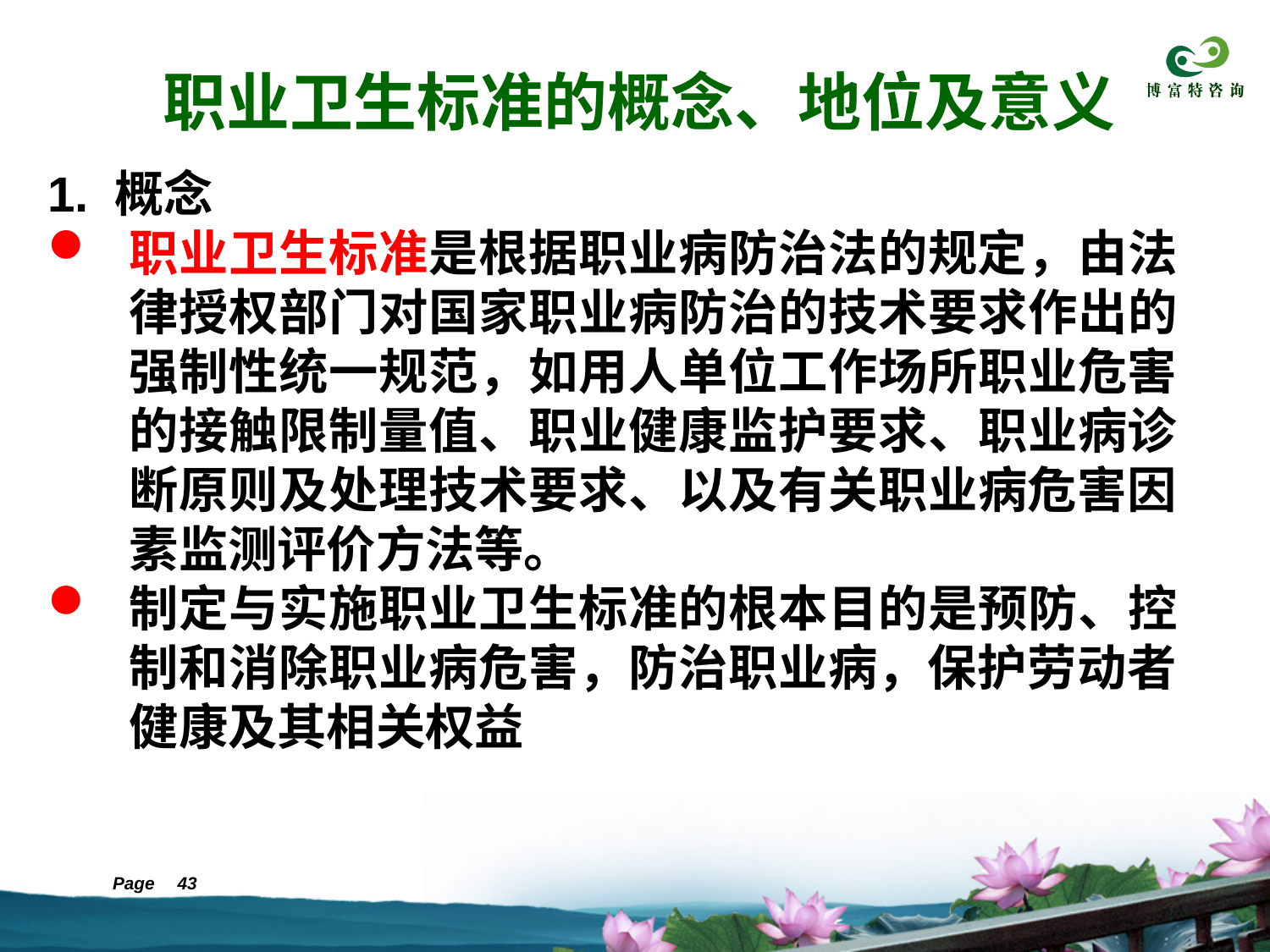

职业卫生标准的概念、地位及意义
1. 概念
职业卫生标准是根据职业病防治法的规定，由法律授权部门对国家职业病防治的技术要求作出的强制性统一规范，如用人单位工作场所职业危害的接触限制量值、职业健康监护要求、职业病诊断原则及处理技术要求、以及有关职业病危害因素监测评价方法等。
制定与实施职业卫生标准的根本目的是预防、控制和消除职业病危害，防治职业病，保护劳动者健康及其相关权益